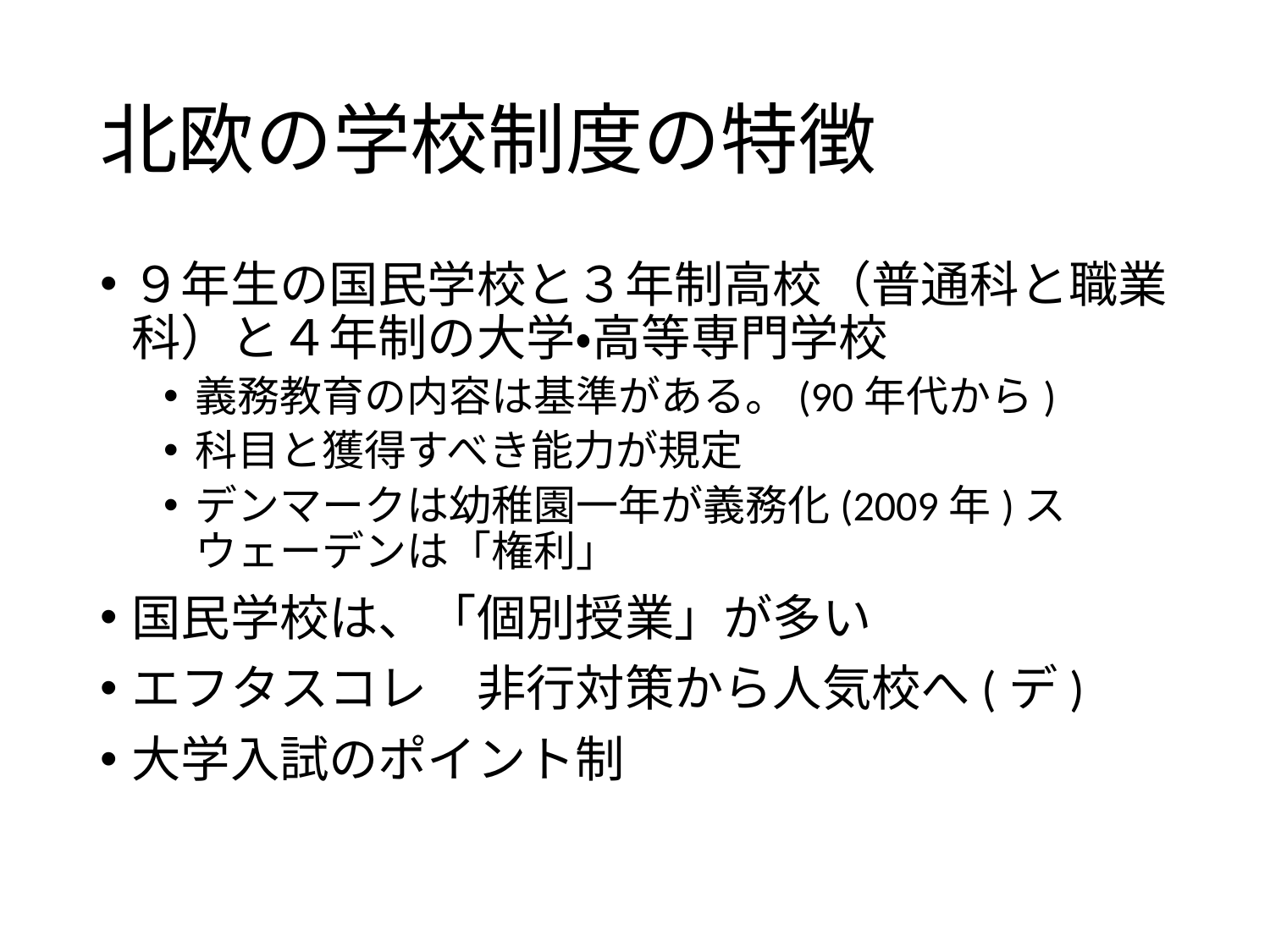

# 北欧の学校制度の特徴
９年生の国民学校と３年制高校（普通科と職業科）と４年制の大学・高等専門学校
義務教育の内容は基準がある。(90年代から)
科目と獲得すべき能力が規定
デンマークは幼稚園一年が義務化(2009年)スウェーデンは「権利」
国民学校は、「個別授業」が多い
エフタスコレ　非行対策から人気校へ(デ)
大学入試のポイント制